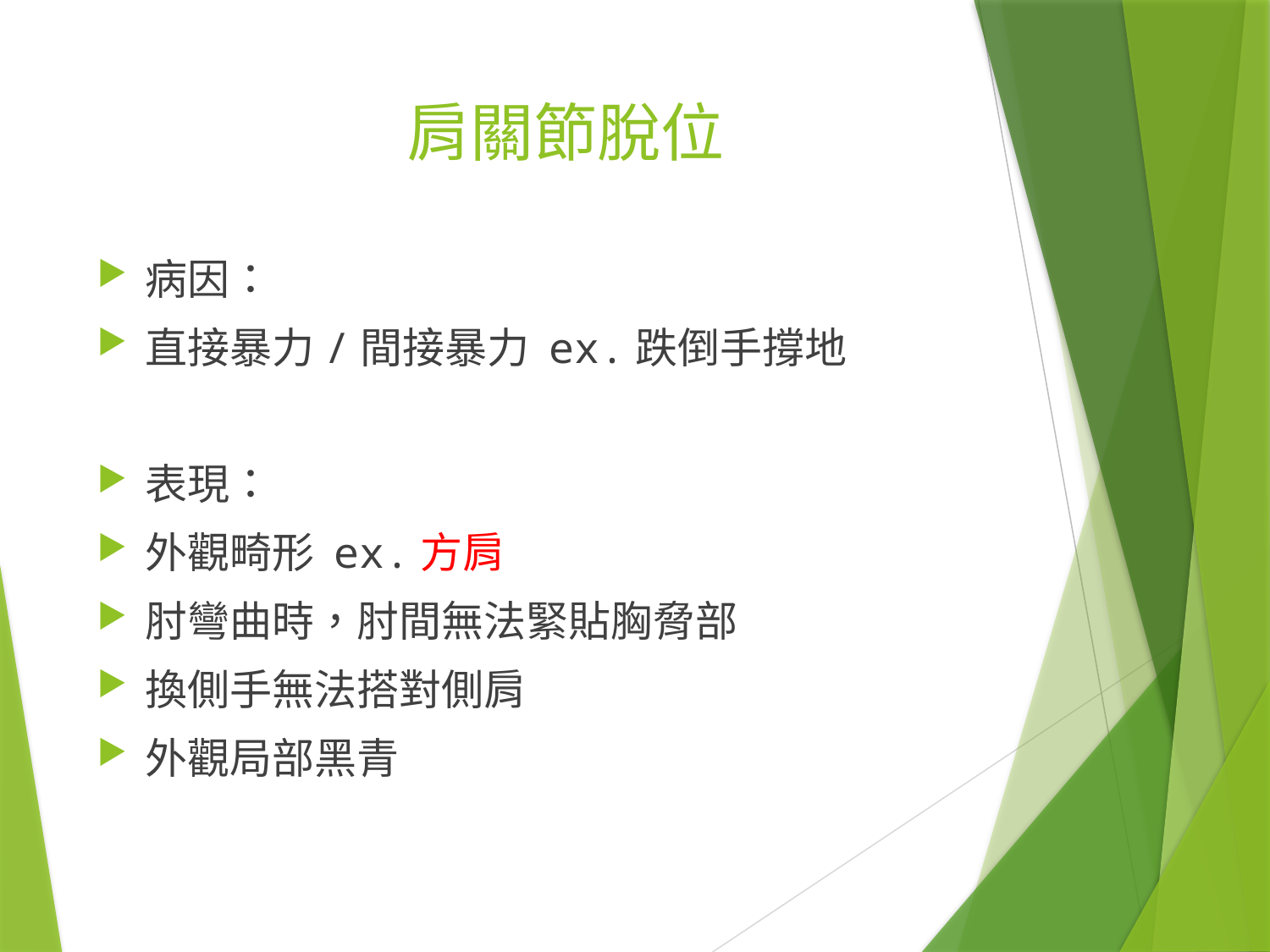

# 肩關節脫位
病因：
直接暴力/間接暴力 ex.跌倒手撐地

表現：
外觀畸形 ex.方肩
肘彎曲時，肘間無法緊貼胸脅部
換側手無法搭對側肩
外觀局部黑青